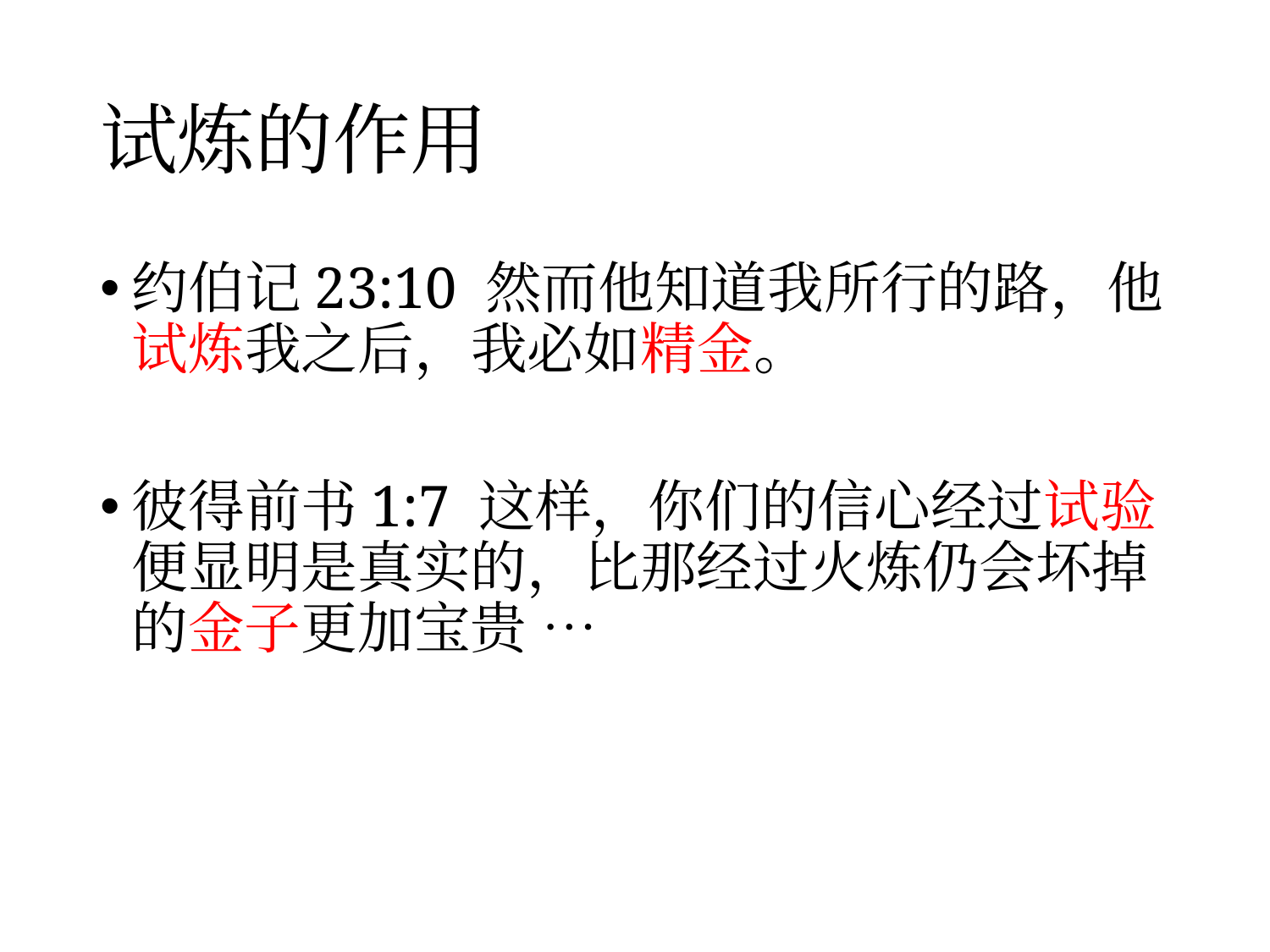

# 试炼的作用
约伯记23:10 然而他知道我所行的路，他试炼我之后，我必如精金。

彼得前书1:7 这样，你们的信心经过试验便显明是真实的，比那经过火炼仍会坏掉的金子更加宝贵 …